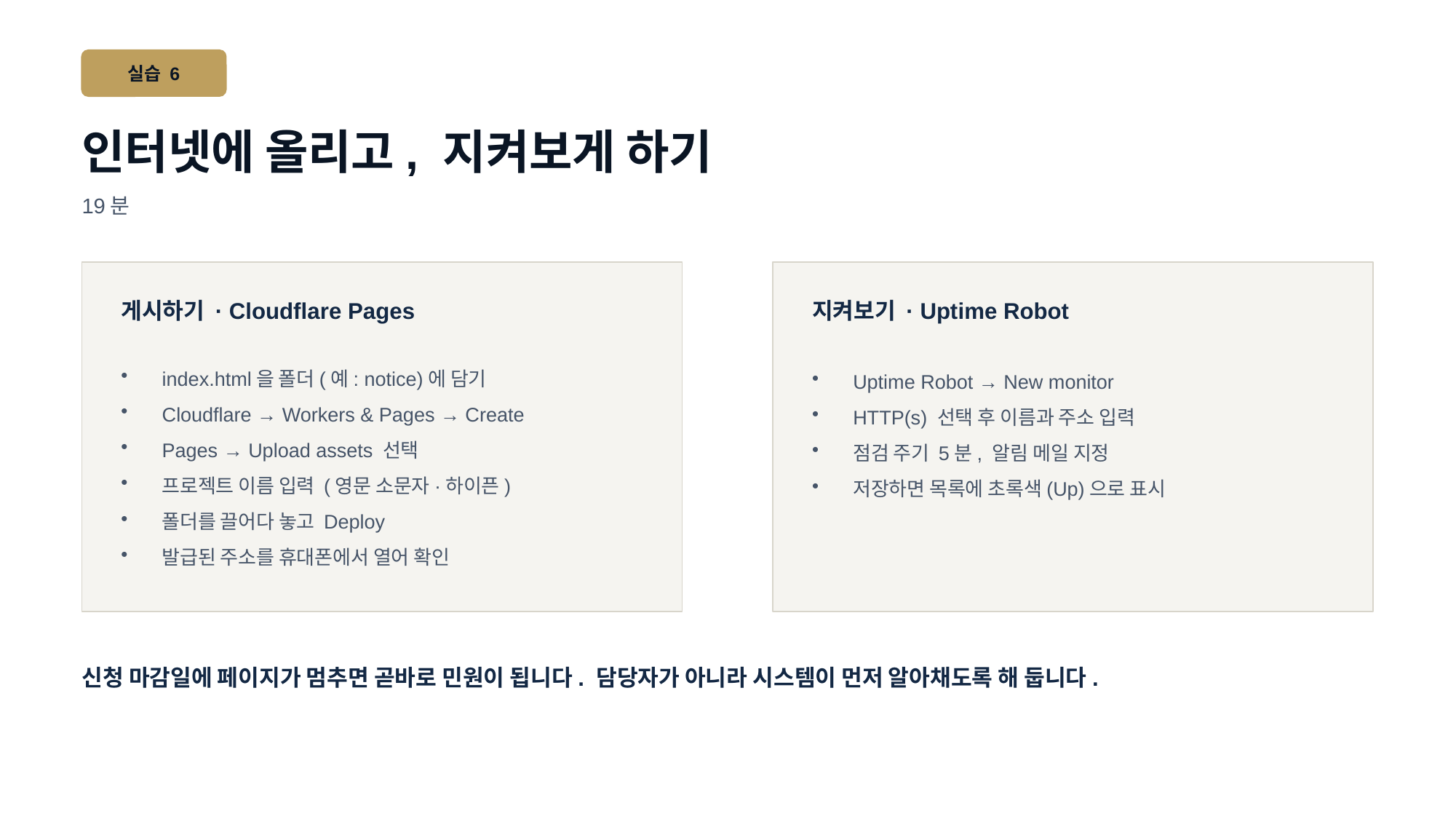

실습 6
인터넷에 올리고, 지켜보게 하기
19분

게시하기 · Cloudflare Pages
지켜보기 · Uptime Robot
index.html을 폴더(예: notice)에 담기
Cloudflare → Workers & Pages → Create
Pages → Upload assets 선택
프로젝트 이름 입력 (영문 소문자·하이픈)
폴더를 끌어다 놓고 Deploy
발급된 주소를 휴대폰에서 열어 확인
Uptime Robot → New monitor
HTTP(s) 선택 후 이름과 주소 입력
점검 주기 5분, 알림 메일 지정
저장하면 목록에 초록색(Up)으로 표시
신청 마감일에 페이지가 멈추면 곧바로 민원이 됩니다. 담당자가 아니라 시스템이 먼저 알아채도록 해 둡니다.